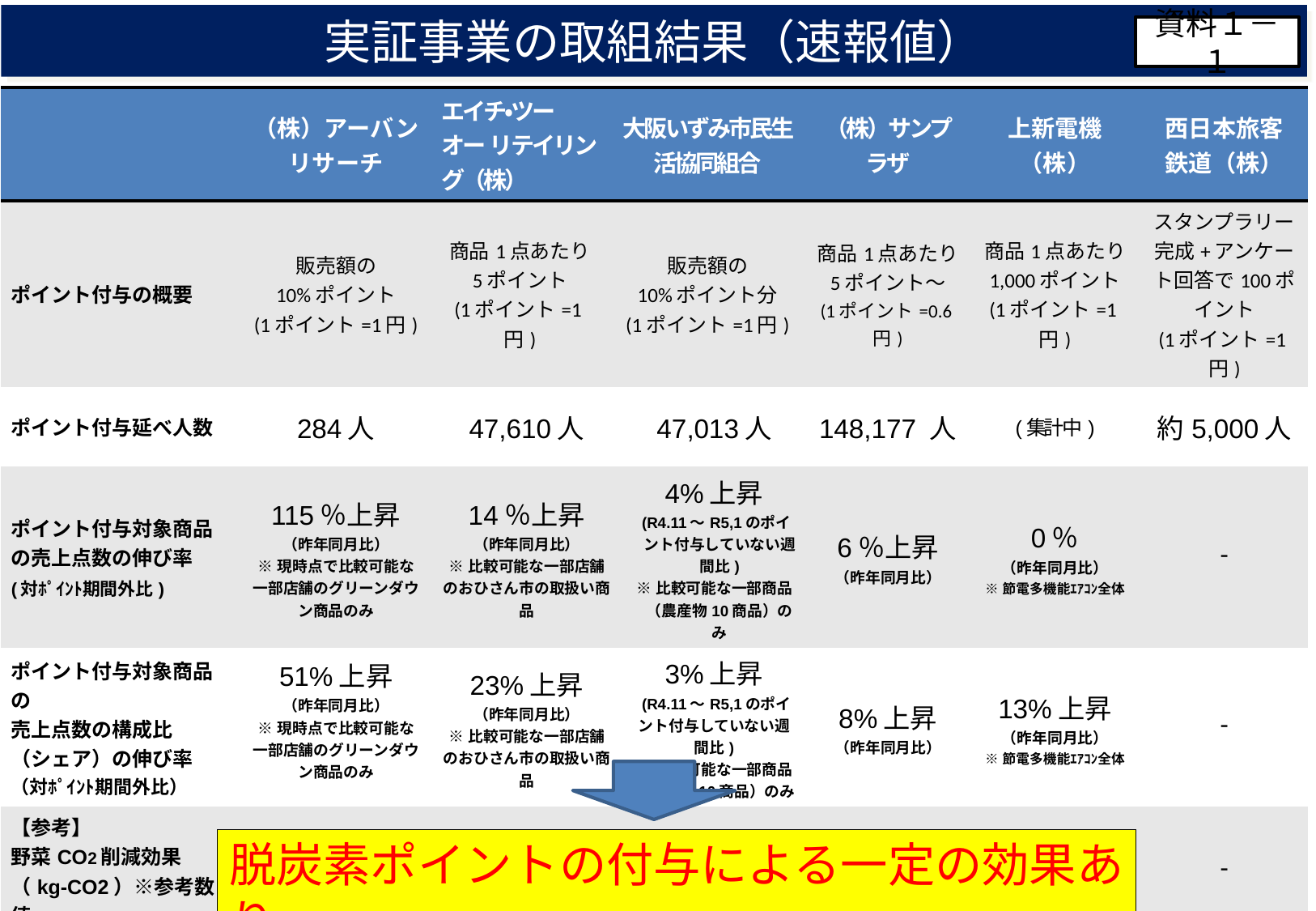

実証事業の取組結果（速報値）
資料１－１
|  | （株）アーバン リサーチ | エイチ・ツー オー リテイリング（株） | 大阪いずみ市民生活協同組合 |  | （株）サンプラザ | 上新電機（株） | 西日本旅客 鉄道（株） |
| --- | --- | --- | --- | --- | --- | --- | --- |
| ポイント付与の概要 | 販売額の 10%ポイント (1ポイント=1円) | 商品1点あたり 5ポイント (1ポイント=1円) | 販売額の 10%ポイント分 (1ポイント=1円) |  | 商品1点あたり 5ポイント〜 (1ポイント=0.6円) | 商品1点あたり 1,000ポイント (1ポイント=1円) | スタンプラリー完成+アンケート回答で100ポイント (1ポイント=1円) |
| ポイント付与延べ人数 | 284人 | 47,610人 |  | 47,013人 | 148,177 人 | (集計中) | 約5,000人 |
| ポイント付与対象商品の売上点数の伸び率 (対ﾎﾟｲﾝﾄ期間外比) | 115％上昇 （昨年同月比） ※現時点で比較可能な一部店舗のグリーンダウン商品のみ | 14％上昇 （昨年同月比） ※比較可能な一部店舗のおひさん市の取扱い商品 |  | 4%上昇 (R4.11～R5,1のポイント付与していない週間比) ※比較可能な一部商品（農産物10商品）のみ | 6％上昇 （昨年同月比） | 0％ （昨年同月比） ※節電多機能ｴｱｺﾝ全体 | - |
| ポイント付与対象商品の 売上点数の構成比（シェア）の伸び率 （対ﾎﾟｲﾝﾄ期間外比） | 51%上昇 （昨年同月比） ※現時点で比較可能な一部店舗のグリーンダウン商品のみ | 23%上昇 （昨年同月比） ※比較可能な一部店舗のおひさん市の取扱い商品 |  | 3%上昇 (R4.11～R5,1のポイント付与していない週間比) ※比較可能な一部商品（農産物10商品）のみ | 8%上昇 （昨年同月比） | 13%上昇 （昨年同月比） ※節電多機能ｴｱｺﾝ全体 | - |
| 【参考】 野菜CO2削減効果 （kg-CO2）※参考数値 | - | 約6,700 kg-CO2 |  | 約1,900 kg-CO2 | 約5,600 kg-CO2 | - | - |

脱炭素ポイントの付与による一定の効果あり